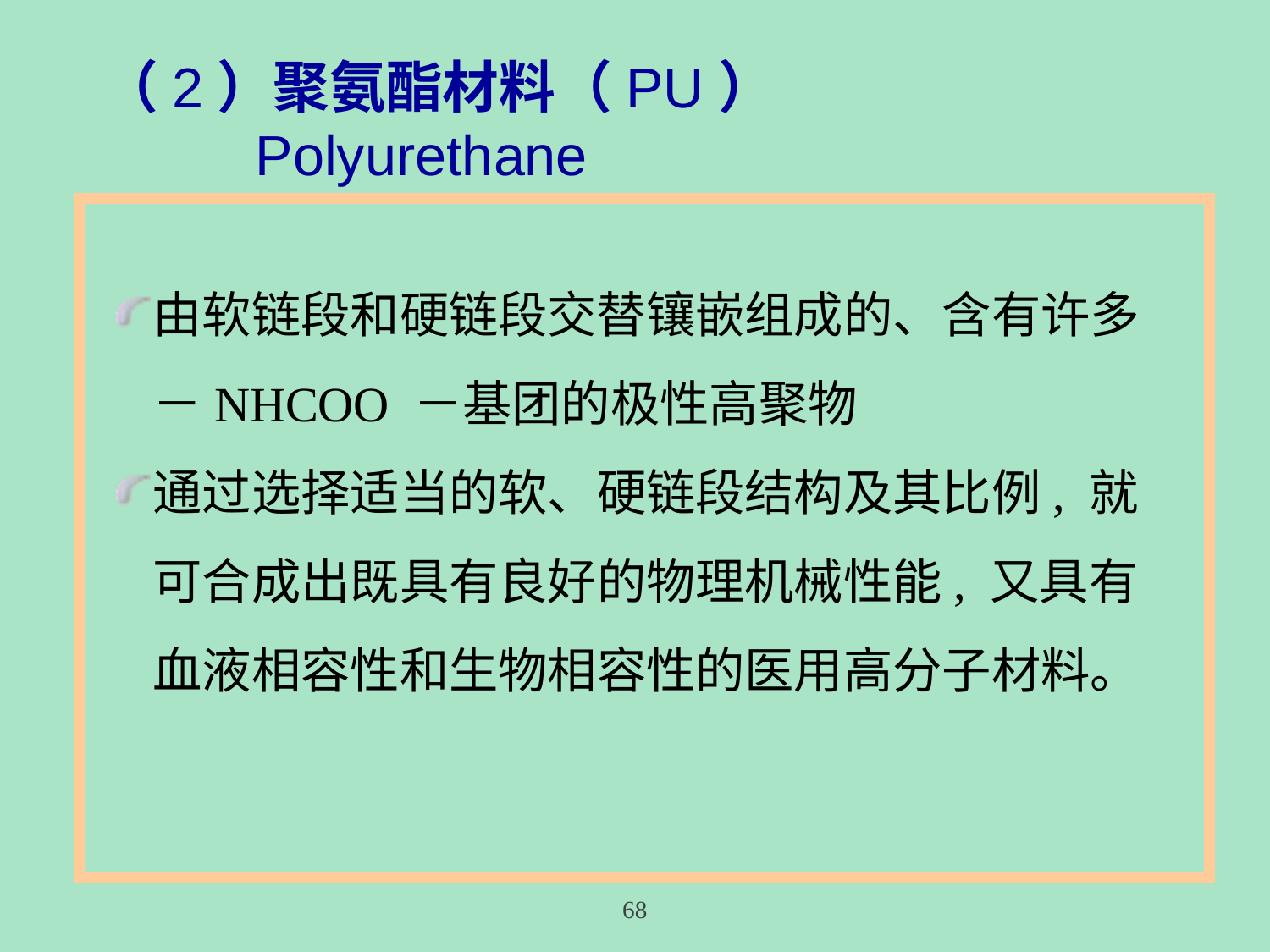

（2）聚氨酯材料（PU）
	 Polyurethane
由软链段和硬链段交替镶嵌组成的、含有许多－NHCOO －基团的极性高聚物
通过选择适当的软、硬链段结构及其比例, 就可合成出既具有良好的物理机械性能, 又具有血液相容性和生物相容性的医用高分子材料。

68